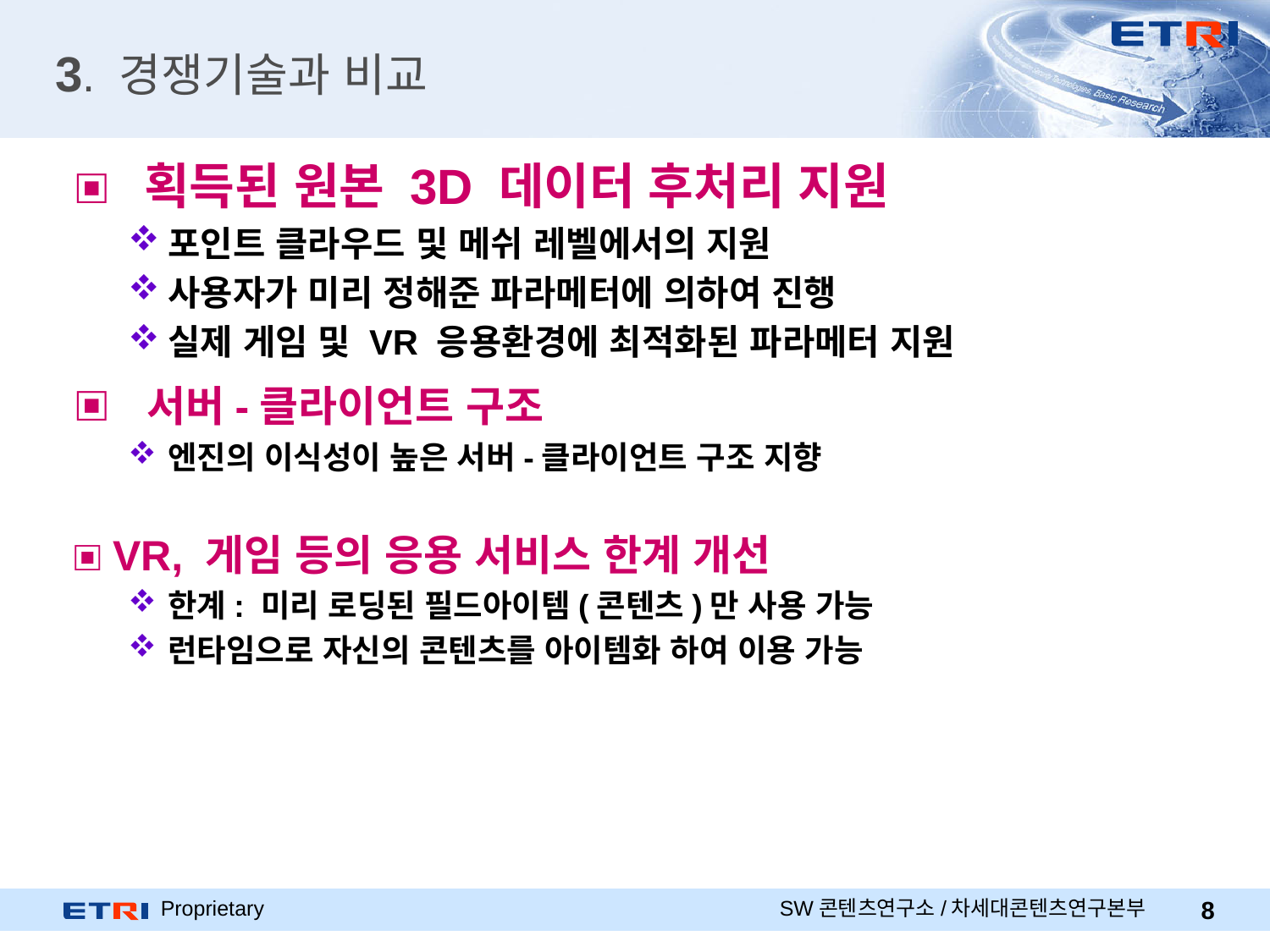

# 3. 경쟁기술과 비교
 획득된 원본 3D 데이터 후처리 지원
포인트 클라우드 및 메쉬 레벨에서의 지원
사용자가 미리 정해준 파라메터에 의하여 진행
실제 게임 및 VR 응용환경에 최적화된 파라메터 지원
 서버-클라이언트 구조
엔진의 이식성이 높은 서버-클라이언트 구조 지향

VR, 게임 등의 응용 서비스 한계 개선
한계: 미리 로딩된 필드아이템(콘텐츠)만 사용 가능
런타임으로 자신의 콘텐츠를 아이템화 하여 이용 가능

SW콘텐츠연구소/차세대콘텐츠연구본부
8